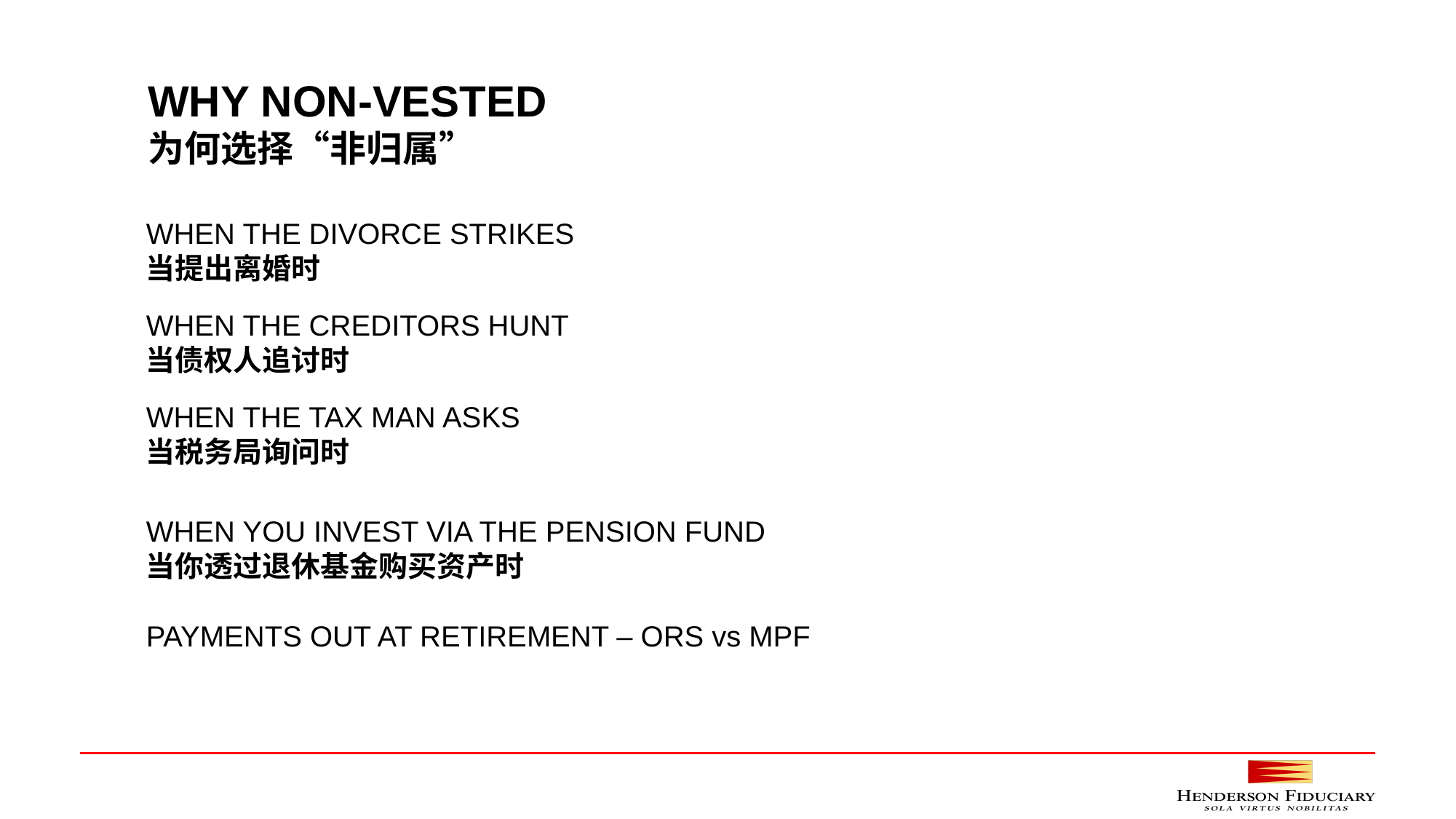

WHY NON-VESTED
为何选择“非归属”
WHEN THE DIVORCE STRIKES
当提出离婚时

WHEN THE CREDITORS HUNT
当债权人追讨时

WHEN THE TAX MAN ASKS
当税务局询问时

WHEN YOU INVEST VIA THE PENSION FUND
当你透过退休基金购买资产时

PAYMENTS OUT AT RETIREMENT – ORS vs MPF